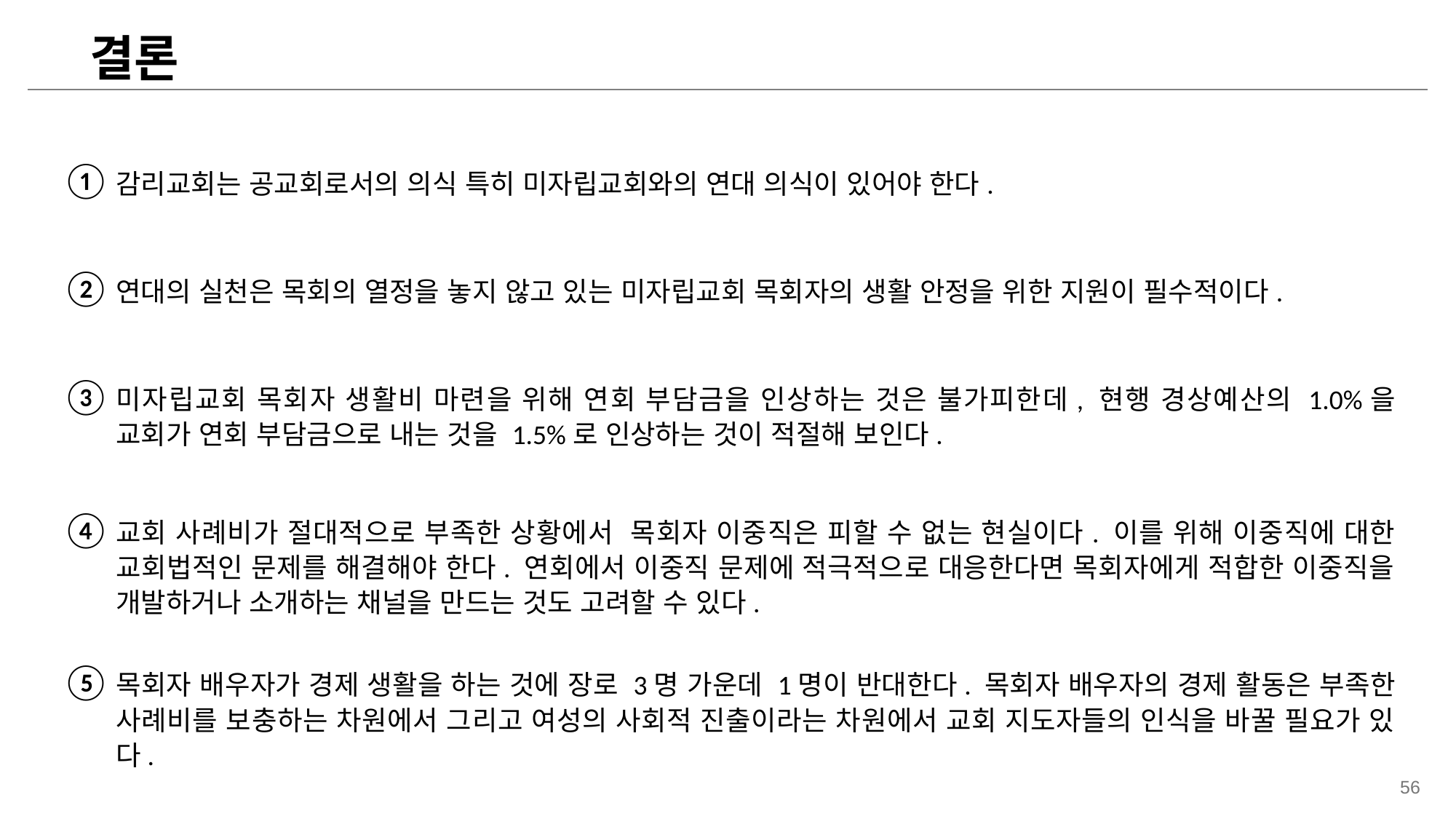

결론
①
감리교회는 공교회로서의 의식 특히 미자립교회와의 연대 의식이 있어야 한다.
②
연대의 실천은 목회의 열정을 놓지 않고 있는 미자립교회 목회자의 생활 안정을 위한 지원이 필수적이다.
③
미자립교회 목회자 생활비 마련을 위해 연회 부담금을 인상하는 것은 불가피한데, 현행 경상예산의 1.0%을 교회가 연회 부담금으로 내는 것을 1.5%로 인상하는 것이 적절해 보인다.
④
교회 사례비가 절대적으로 부족한 상황에서  목회자 이중직은 피할 수 없는 현실이다. 이를 위해 이중직에 대한 교회법적인 문제를 해결해야 한다. 연회에서 이중직 문제에 적극적으로 대응한다면 목회자에게 적합한 이중직을 개발하거나 소개하는 채널을 만드는 것도 고려할 수 있다.
⑤
목회자 배우자가 경제 생활을 하는 것에 장로 3명 가운데 1명이 반대한다. 목회자 배우자의 경제 활동은 부족한 사례비를 보충하는 차원에서 그리고 여성의 사회적 진출이라는 차원에서 교회 지도자들의 인식을 바꿀 필요가 있다.